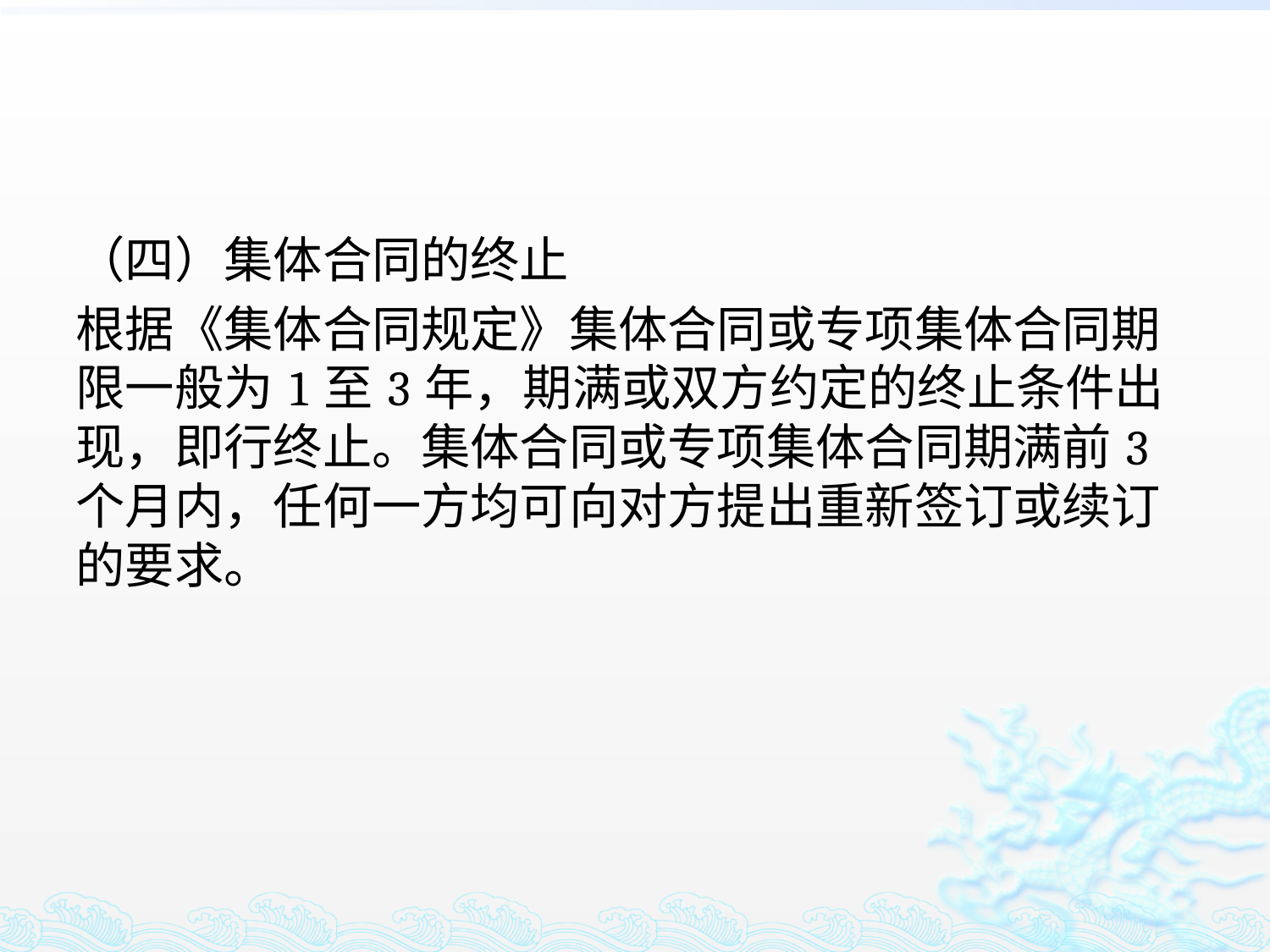

#
（四）集体合同的终止
根据《集体合同规定》集体合同或专项集体合同期限一般为1至3年，期满或双方约定的终止条件出现，即行终止。集体合同或专项集体合同期满前3个月内，任何一方均可向对方提出重新签订或续订的要求。